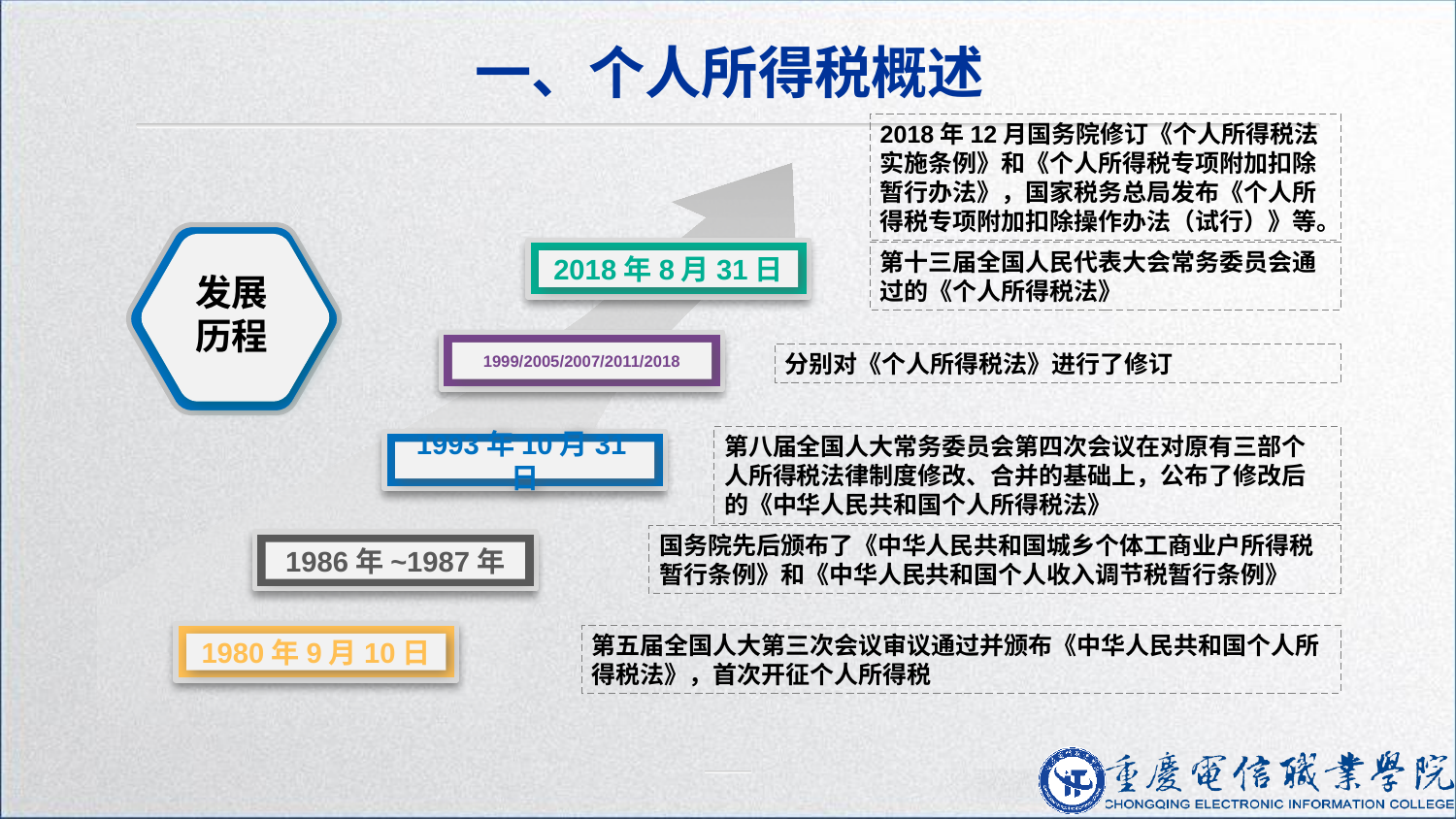

一、个人所得税概述
2018年12月国务院修订《个人所得税法实施条例》和《个人所得税专项附加扣除暂行办法》，国家税务总局发布《个人所得税专项附加扣除操作办法（试行）》等。

2018年8月31日
第十三届全国人民代表大会常务委员会通过的《个人所得税法》
发展
历程

1999/2005/2007/2011/2018
分别对《个人所得税法》进行了修订
第八届全国人大常务委员会第四次会议在对原有三部个人所得税法律制度修改、合并的基础上，公布了修改后的《中华人民共和国个人所得税法》

1993年10月31日
国务院先后颁布了《中华人民共和国城乡个体工商业户所得税暂行条例》和《中华人民共和国个人收入调节税暂行条例》

1986年~1987年

1980年9月10日
第五届全国人大第三次会议审议通过并颁布《中华人民共和国个人所得税法》，首次开征个人所得税